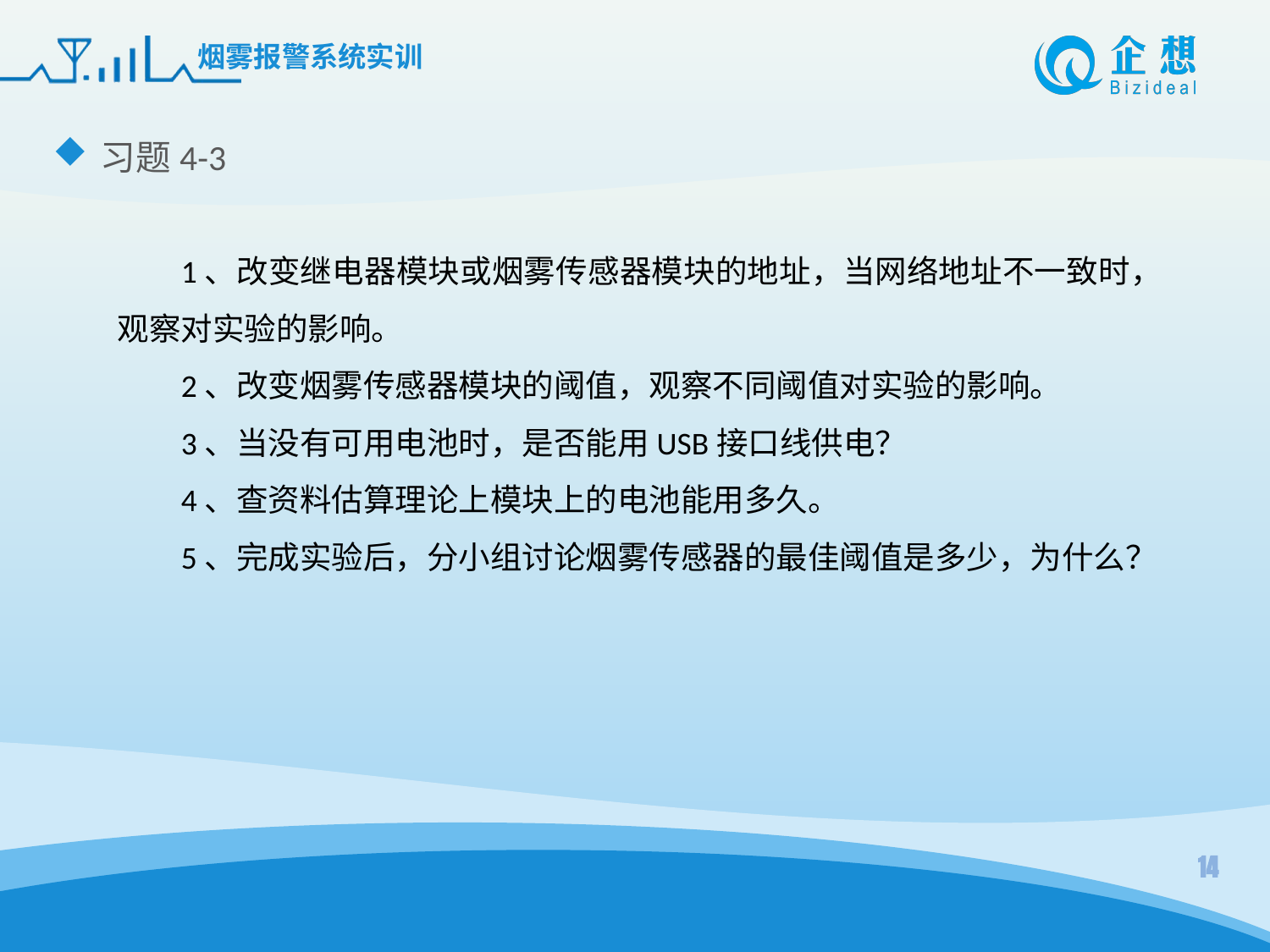

# 烟雾报警系统实训
习题4-3
1、改变继电器模块或烟雾传感器模块的地址，当网络地址不一致时，观察对实验的影响。
2、改变烟雾传感器模块的阈值，观察不同阈值对实验的影响。
3、当没有可用电池时，是否能用USB接口线供电？
4、查资料估算理论上模块上的电池能用多久。
5、完成实验后，分小组讨论烟雾传感器的最佳阈值是多少，为什么？
14